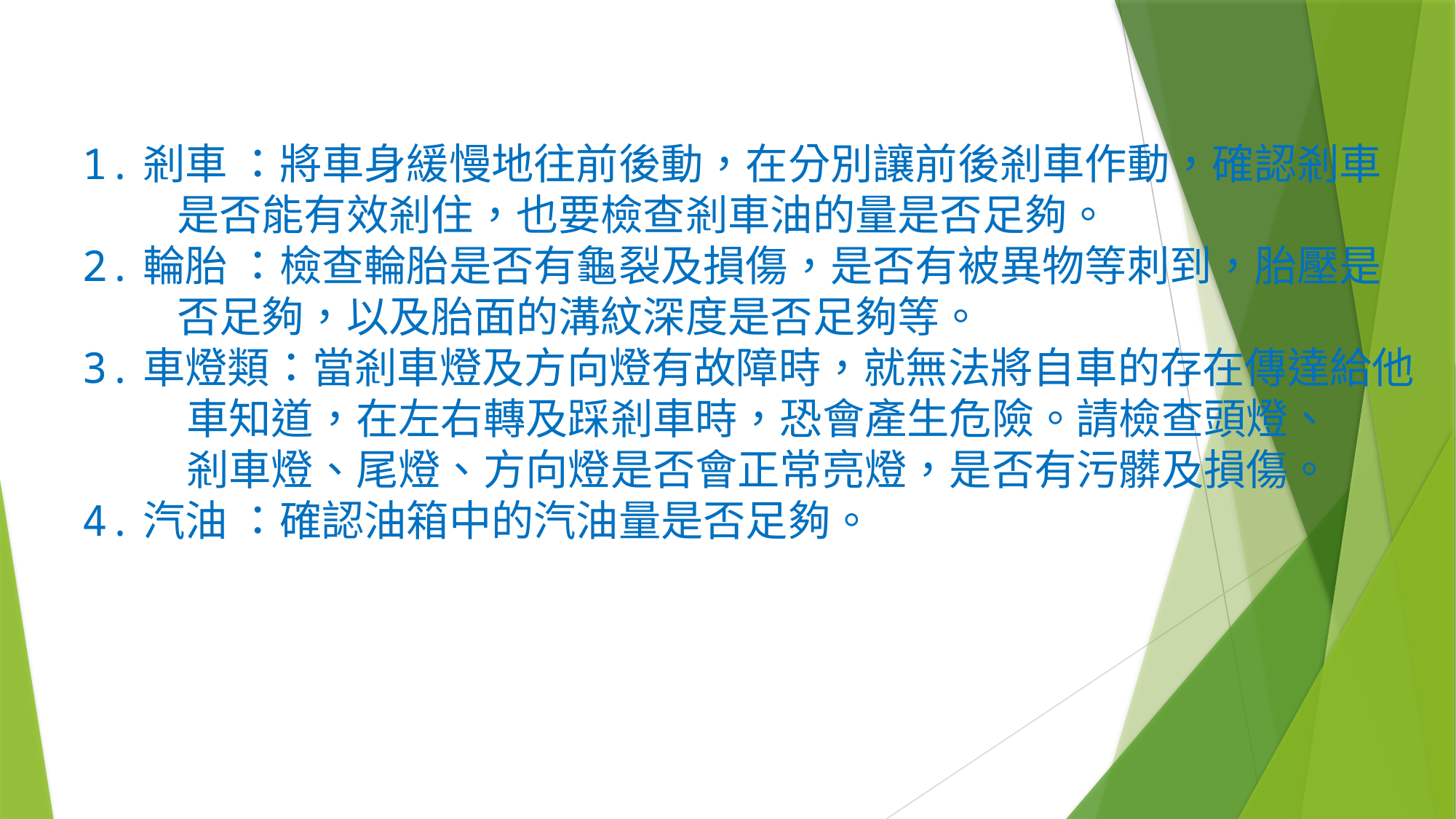

日常檢查的重要項目
1.剎車 ：將車身緩慢地往前後動，在分別讓前後剎車作動，確認剎車
         是否能有效剎住，也要檢查剎車油的量是否足夠。
2.輪胎 ：檢查輪胎是否有龜裂及損傷，是否有被異物等刺到，胎壓是
         否足夠，以及胎面的溝紋深度是否足夠等。
3.車燈類：當剎車燈及方向燈有故障時，就無法將自車的存在傳達給他
          車知道，在左右轉及踩剎車時，恐會產生危險。請檢查頭燈、
          剎車燈、尾燈、方向燈是否會正常亮燈，是否有污髒及損傷。
4.汽油 ：確認油箱中的汽油量是否足夠。